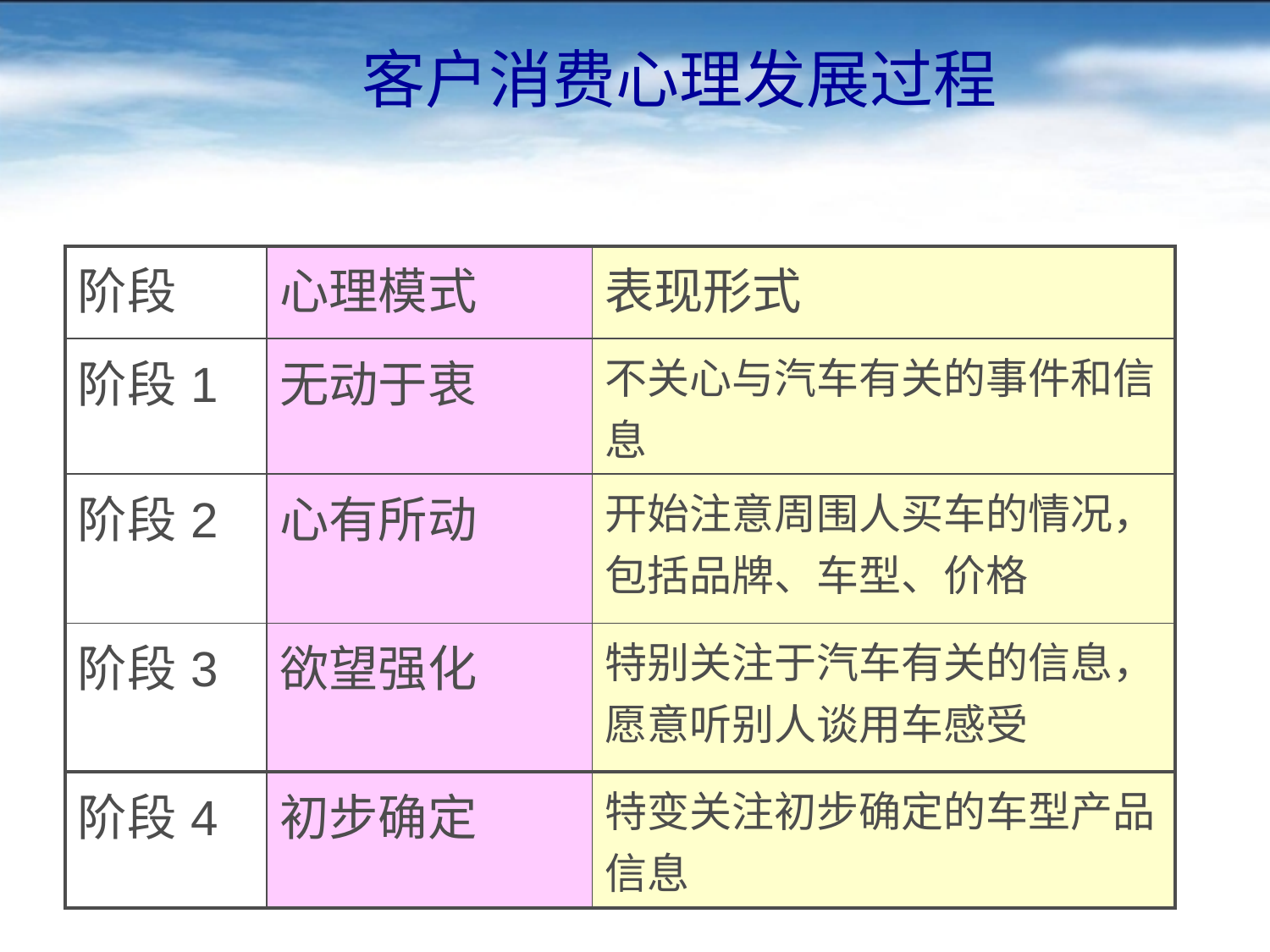

# 客户消费心理发展过程
| 阶段 | 心理模式 | 表现形式 |
| --- | --- | --- |
| 阶段1 | 无动于衷 | 不关心与汽车有关的事件和信息 |
| 阶段2 | 心有所动 | 开始注意周围人买车的情况，包括品牌、车型、价格 |
| 阶段3 | 欲望强化 | 特别关注于汽车有关的信息，愿意听别人谈用车感受 |
| 阶段4 | 初步确定 | 特变关注初步确定的车型产品信息 |